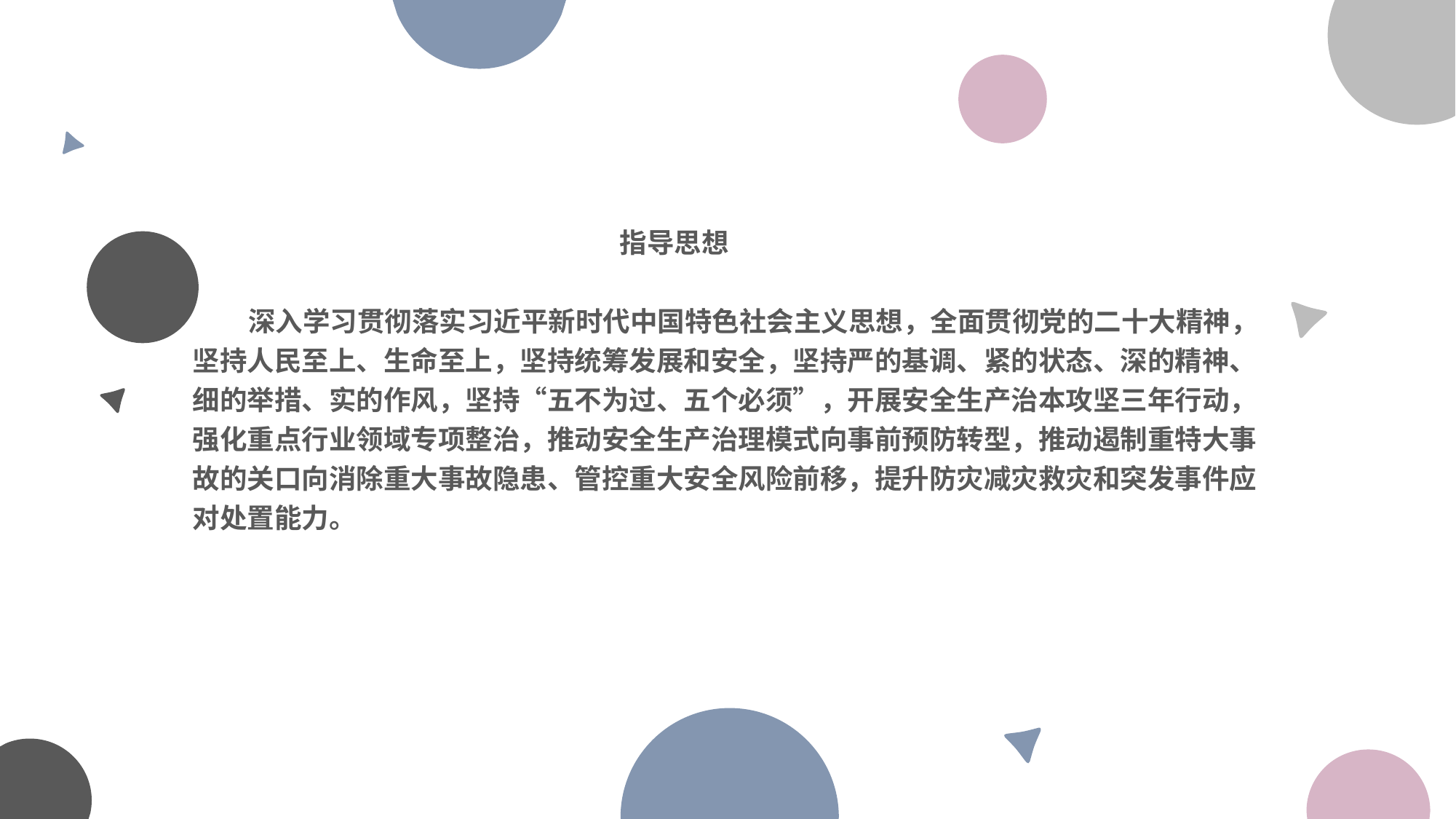

# 指导思想 深入学习贯彻落实习近平新时代中国特色社会主义思想，全面贯彻党的二十大精神，坚持人民至上、生命至上，坚持统筹发展和安全，坚持严的基调、紧的状态、深的精神、细的举措、实的作风，坚持“五不为过、五个必须”，开展安全生产治本攻坚三年行动，强化重点行业领域专项整治，推动安全生产治理模式向事前预防转型，推动遏制重特大事故的关口向消除重大事故隐患、管控重大安全风险前移，提升防灾减灾救灾和突发事件应对处置能力。